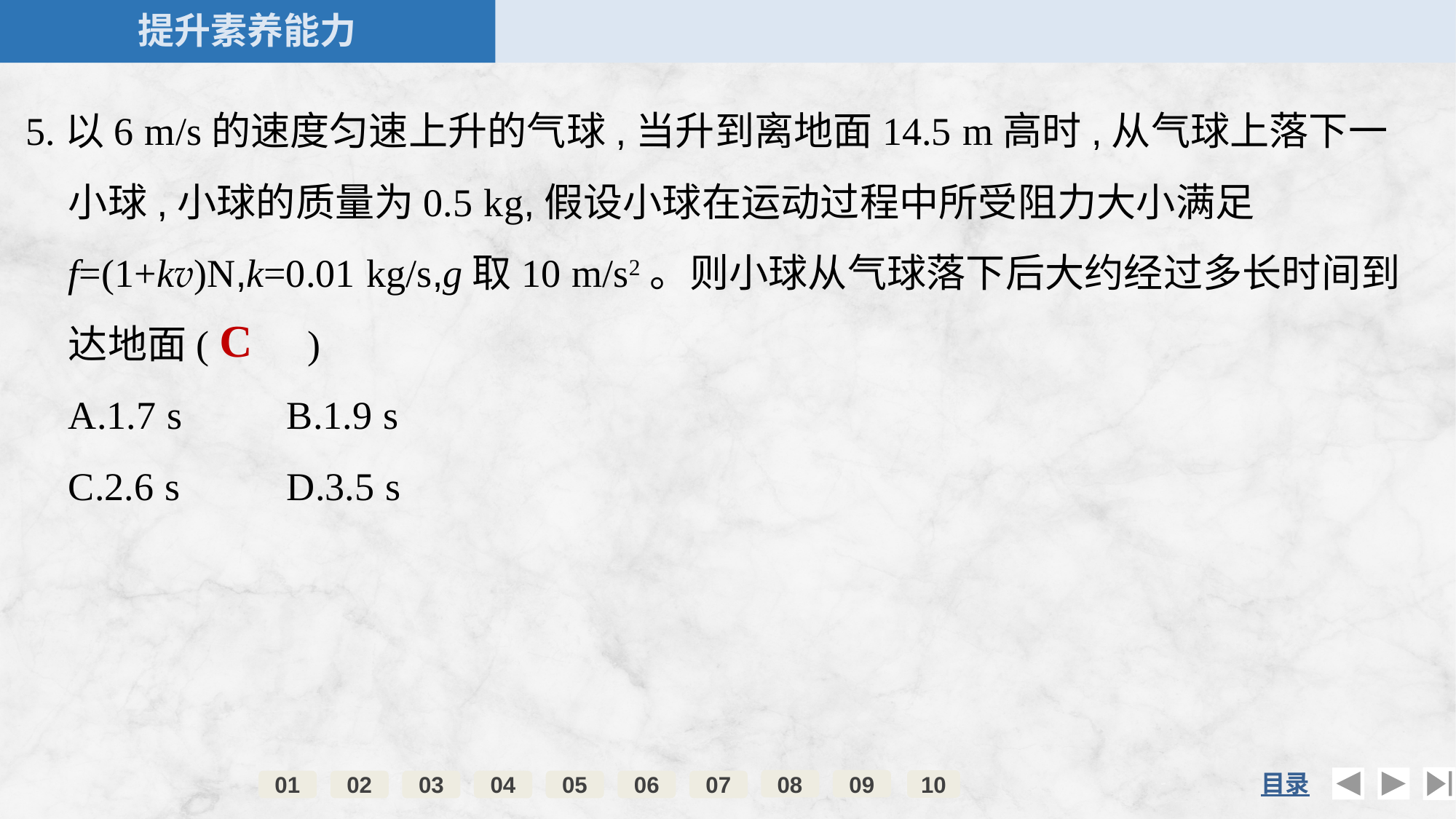

5.以6 m/s的速度匀速上升的气球,当升到离地面14.5 m高时,从气球上落下一小球,小球的质量为0.5 kg,假设小球在运动过程中所受阻力大小满足f=(1+kv)N,k=0.01 kg/s,g取10 m/s2。则小球从气球落下后大约经过多长时间到达地面(　　)
	A.1.7 s	B.1.9 s
	C.2.6 s	D.3.5 s
C